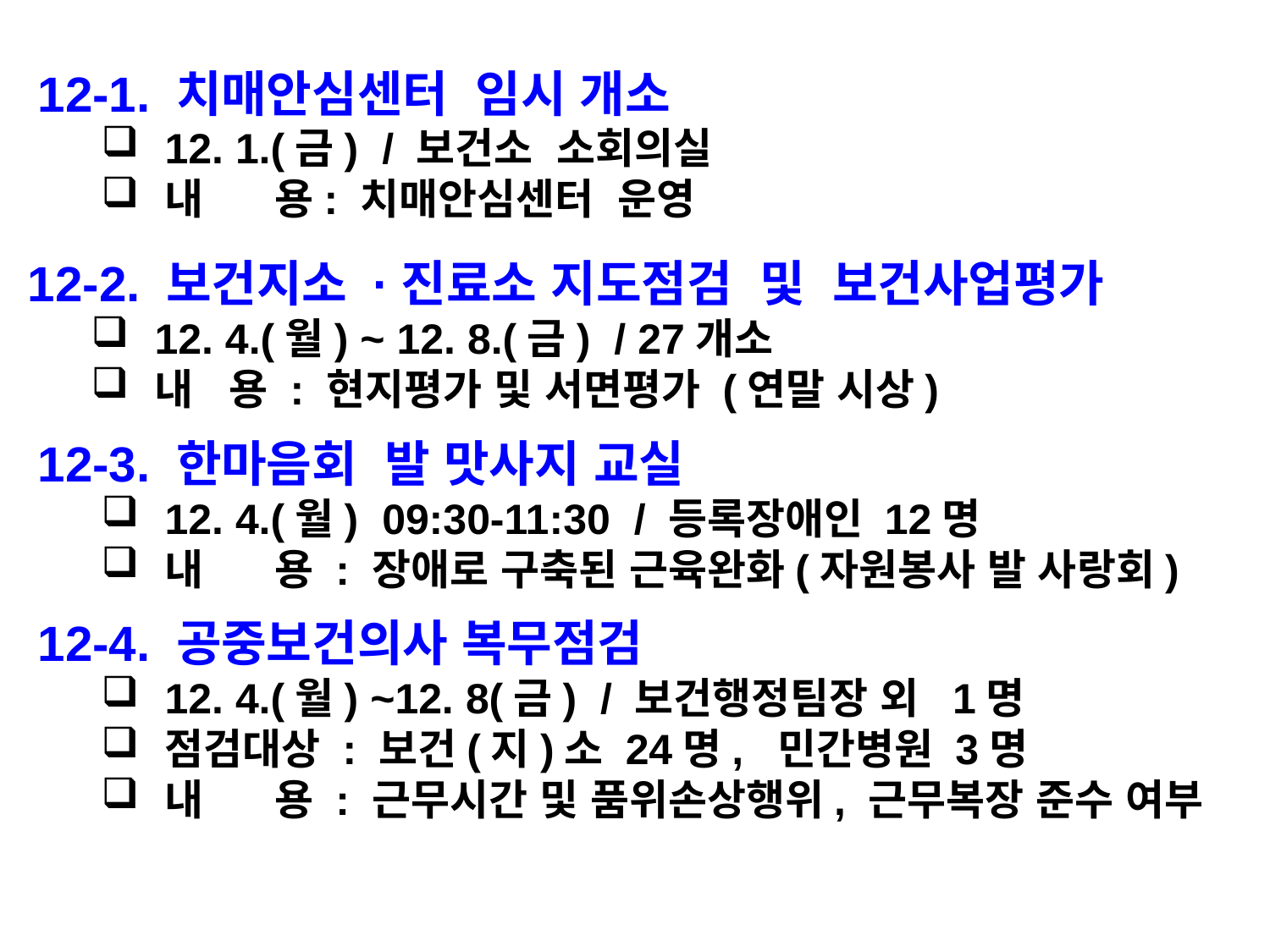

12-1. 치매안심센터  임시 개소
12. 1.(금)  / 보건소  소회의실
내      용: 치매안심센터  운영

12-2. 보건지소 ·진료소 지도점검  및  보건사업평가
12. 4.(월) ~ 12. 8.(금)  / 27개소
내   용 : 현지평가 및 서면평가 (연말 시상)

12-3. 한마음회  발 맛사지 교실
12. 4.(월)  09:30-11:30  / 등록장애인 12명
내      용 : 장애로 구축된 근육완화(자원봉사 발 사랑회)

12-4. 공중보건의사 복무점검
12. 4.(월) ~12. 8(금)  / 보건행정팀장 외  1명
점검대상 : 보건(지)소 24명,  민간병원 3명
내      용 : 근무시간 및 품위손상행위, 근무복장 준수 여부